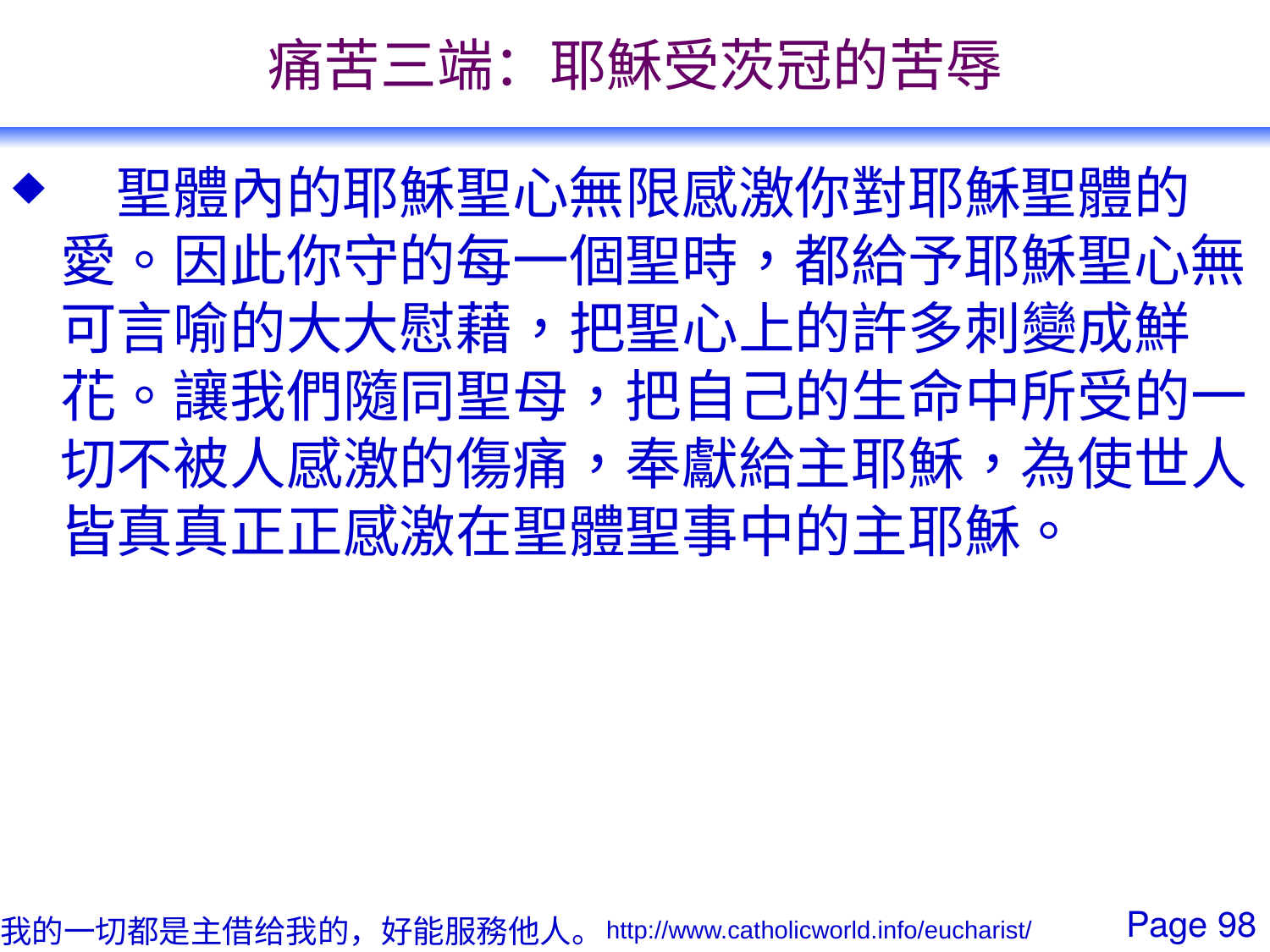

# 痛苦三端：耶穌受茨冠的苦辱
　聖體內的耶穌聖心無限感激你對耶穌聖體的愛。因此你守的每一個聖時，都給予耶穌聖心無可言喻的大大慰藉，把聖心上的許多刺變成鮮花。讓我們隨同聖母，把自己的生命中所受的一切不被人感激的傷痛，奉獻給主耶穌，為使世人皆真真正正感激在聖體聖事中的主耶穌。